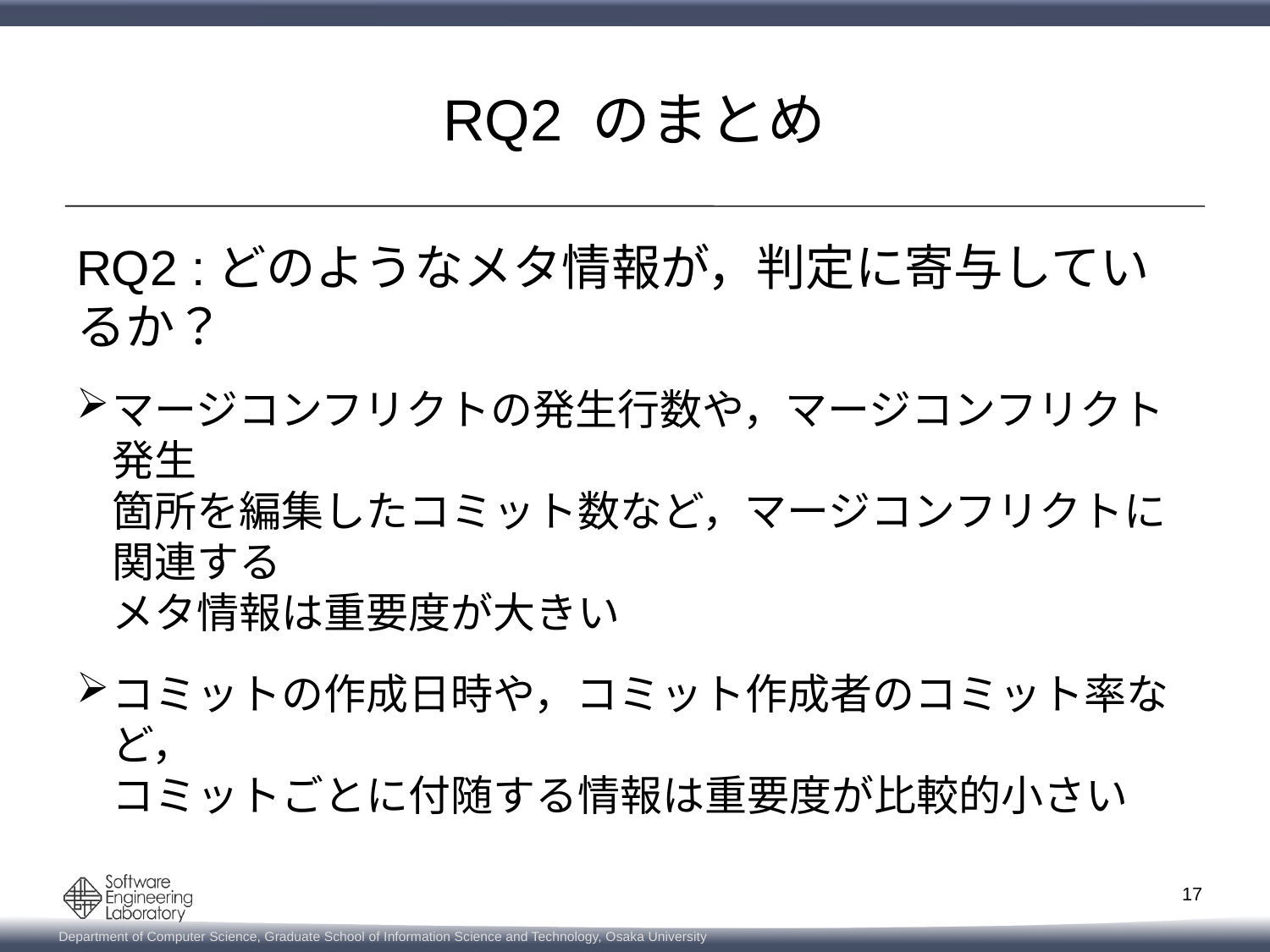

# RQ2 のまとめ
RQ2 :どのようなメタ情報が，判定に寄与しているか？

マージコンフリクトの発生行数や，マージコンフリクト発生
箇所を編集したコミット数など，マージコンフリクトに関連する
メタ情報は重要度が大きい

コミットの作成日時や，コミット作成者のコミット率など，
コミットごとに付随する情報は重要度が比較的小さい
17